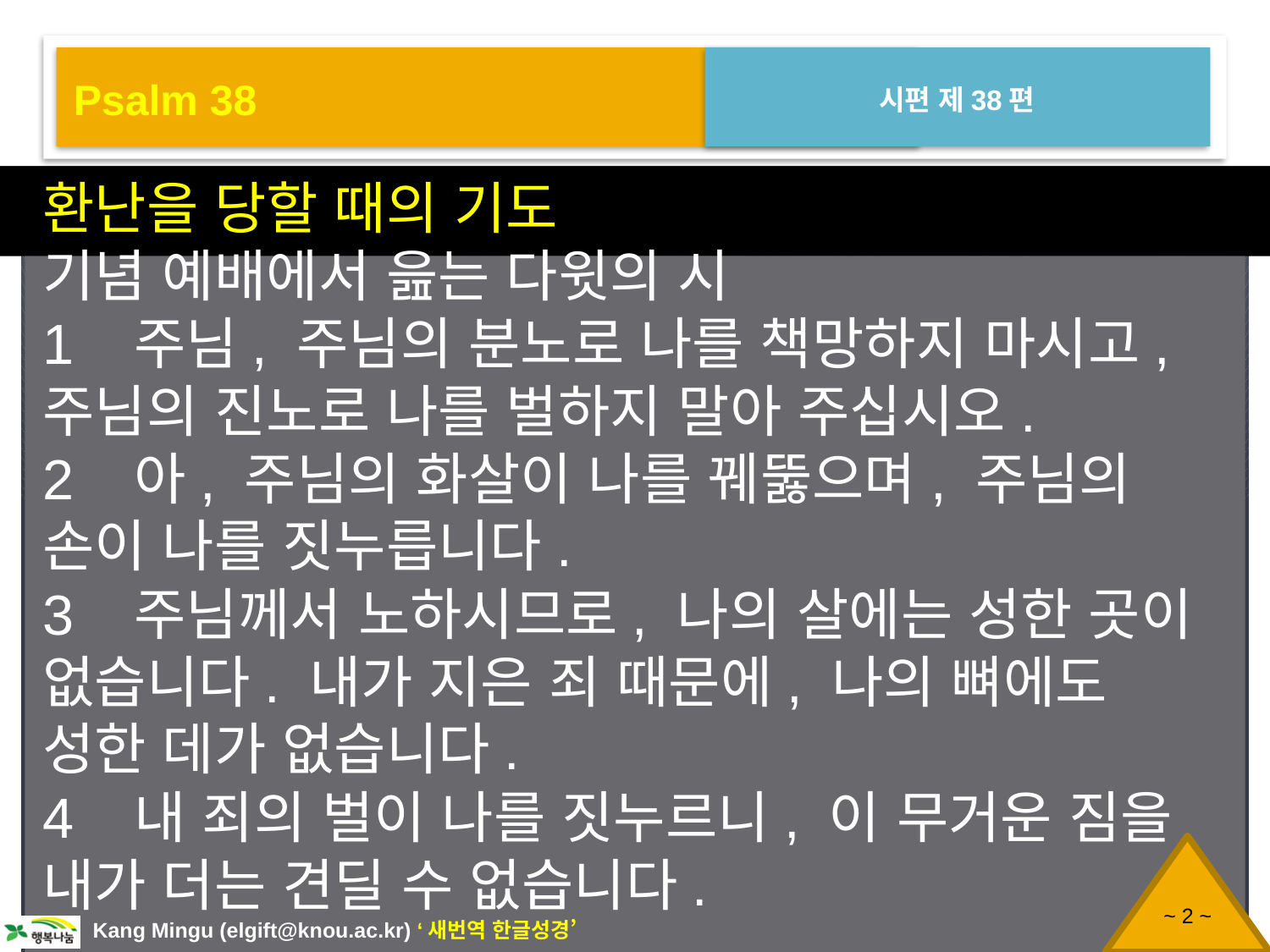

Psalm 38
시편 제38편
환난을 당할 때의 기도
기념 예배에서 읊는 다윗의 시
1   주님, 주님의 분노로 나를 책망하지 마시고, 주님의 진노로 나를 벌하지 말아 주십시오.
2   아, 주님의 화살이 나를 꿰뚫으며, 주님의 손이 나를 짓누릅니다.
3   주님께서 노하시므로, 나의 살에는 성한 곳이 없습니다. 내가 지은 죄 때문에, 나의 뼈에도 성한 데가 없습니다.
4   내 죄의 벌이 나를 짓누르니, 이 무거운 짐을 내가 더는 견딜 수 없습니다.